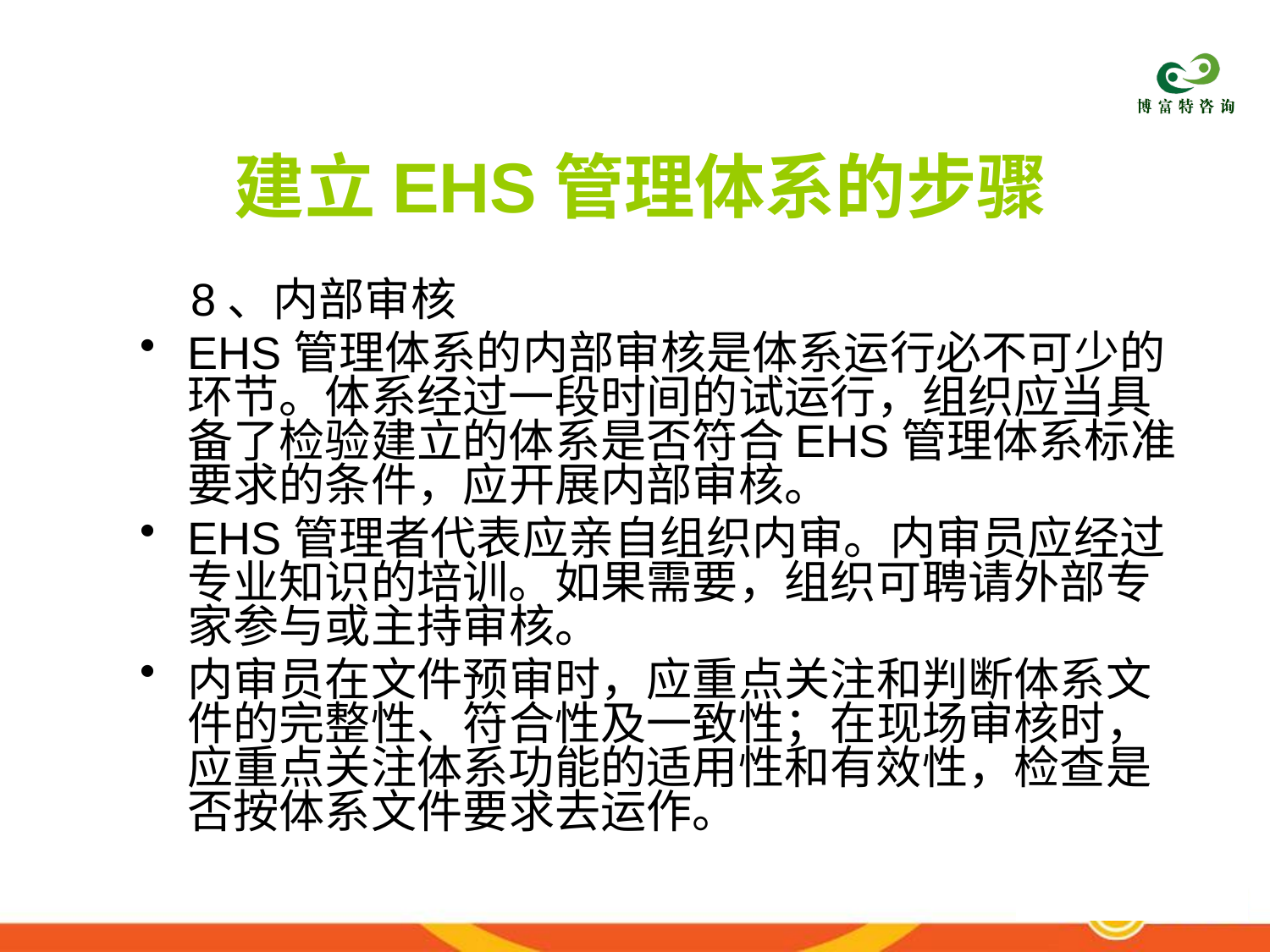

建立EHS管理体系的步骤
    8、内部审核
EHS管理体系的内部审核是体系运行必不可少的环节。体系经过一段时间的试运行，组织应当具备了检验建立的体系是否符合EHS管理体系标准要求的条件，应开展内部审核。
EHS管理者代表应亲自组织内审。内审员应经过专业知识的培训。如果需要，组织可聘请外部专家参与或主持审核。
内审员在文件预审时，应重点关注和判断体系文件的完整性、符合性及一致性；在现场审核时，应重点关注体系功能的适用性和有效性，检查是否按体系文件要求去运作。